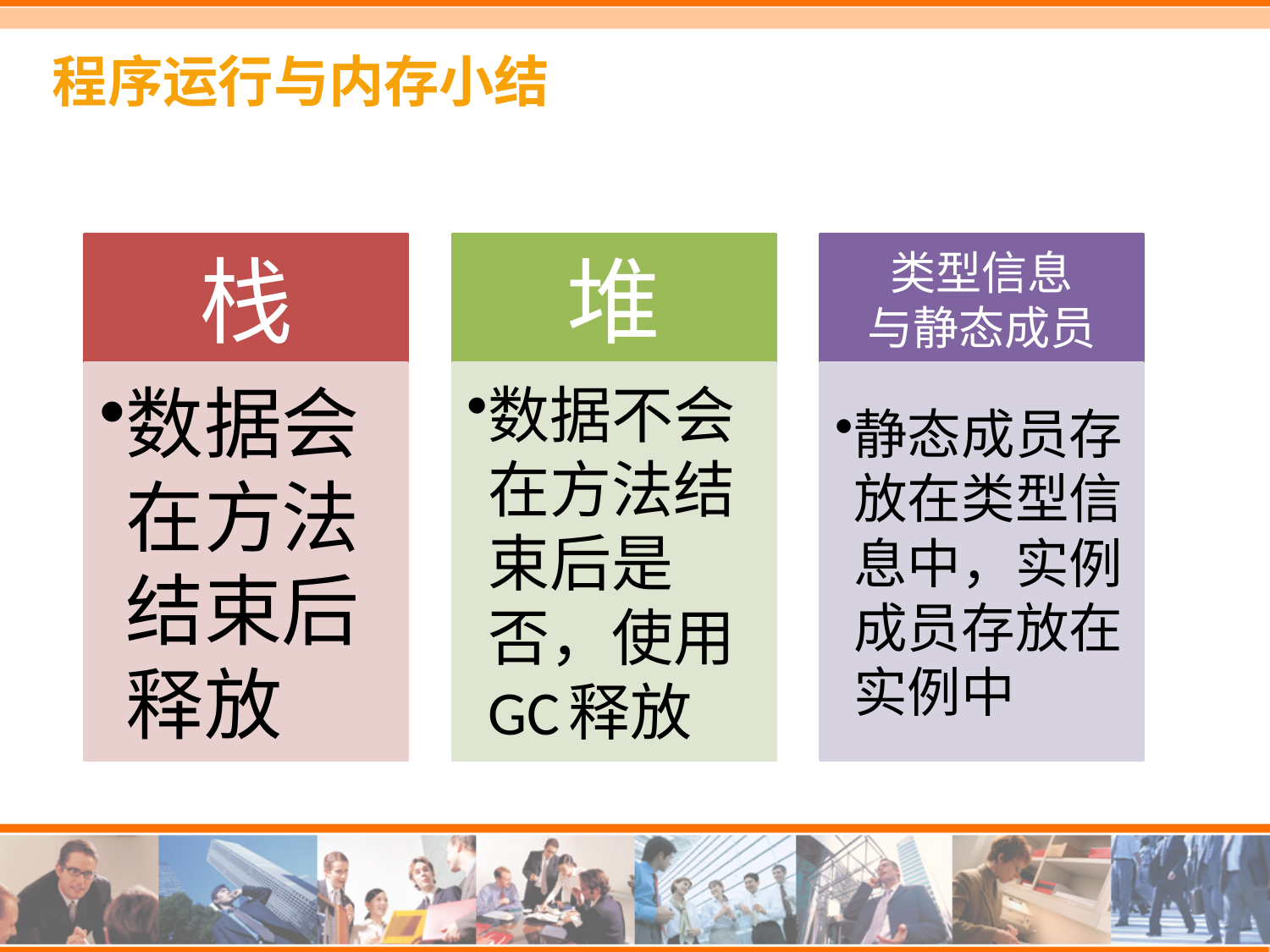

# 程序运行与内存小结
栈
数据会在方法结束后释放
堆
数据不会在方法结束后是否，使用GC释放
类型信息
与静态成员
静态成员存放在类型信息中，实例成员存放在实例中